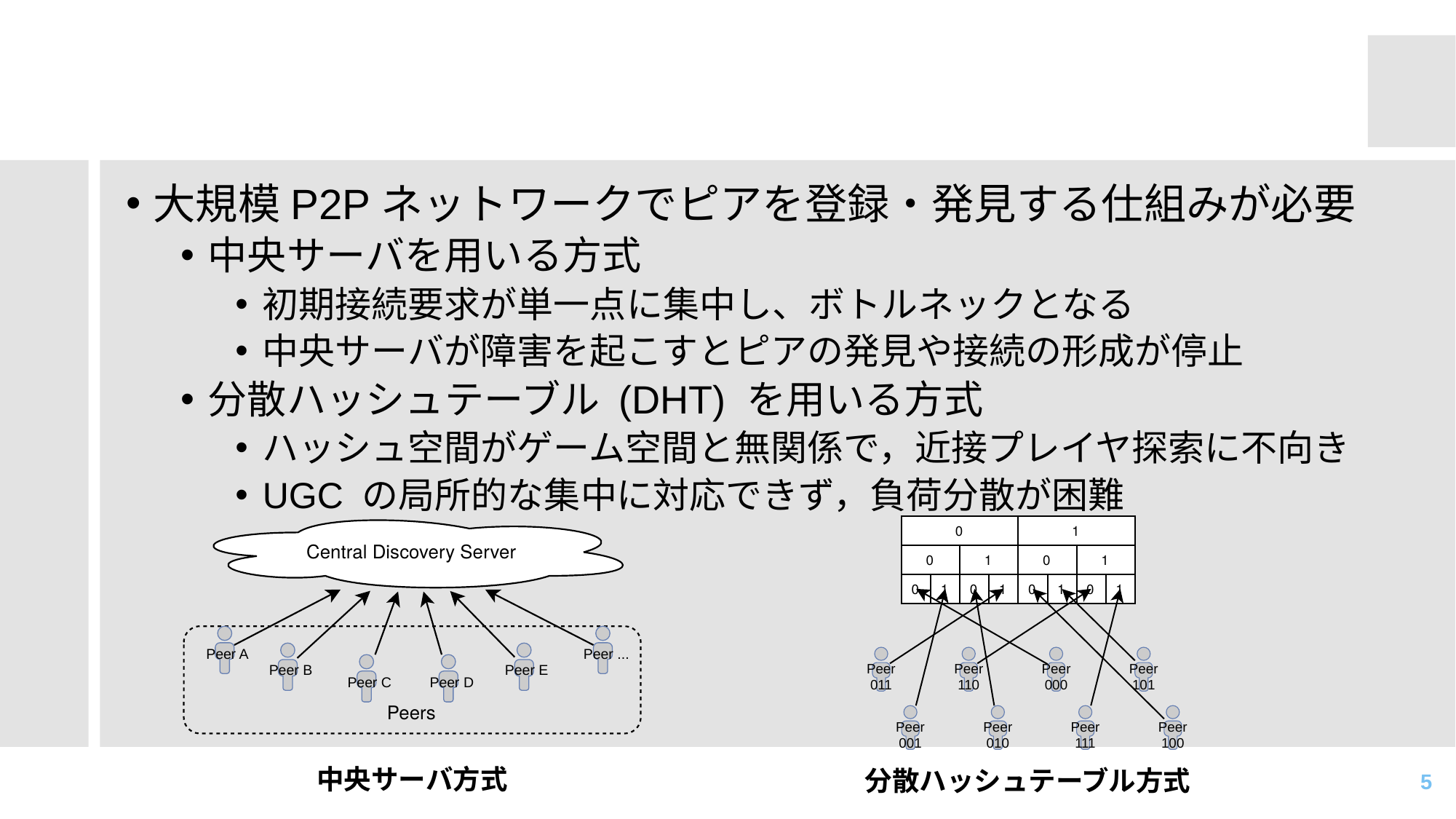

# 課題２：ピアの登録・発見
大規模P2Pネットワークでピアを登録・発見する仕組みが必要
中央サーバを用いる方式
初期接続要求が単一点に集中し、ボトルネックとなる
中央サーバが障害を起こすとピアの発見や接続の形成が停止
分散ハッシュテーブル (DHT) を用いる方式
ハッシュ空間がゲーム空間と無関係で，近接プレイヤ探索に不向き
UGC の局所的な集中に対応できず，負荷分散が困難

0
1

0
1
0
1

0
1
0
1
0
1
0
1

Peer
011
Peer
110
Peer
000
Peer
101

Peer
001
Peer
010
Peer
111
Peer
100

Central Discovery Server

Peer A
Peer ...

Peer B
Peer E
Peer C
Peer D

Peers
中央サーバ方式
分散ハッシュテーブル方式
5